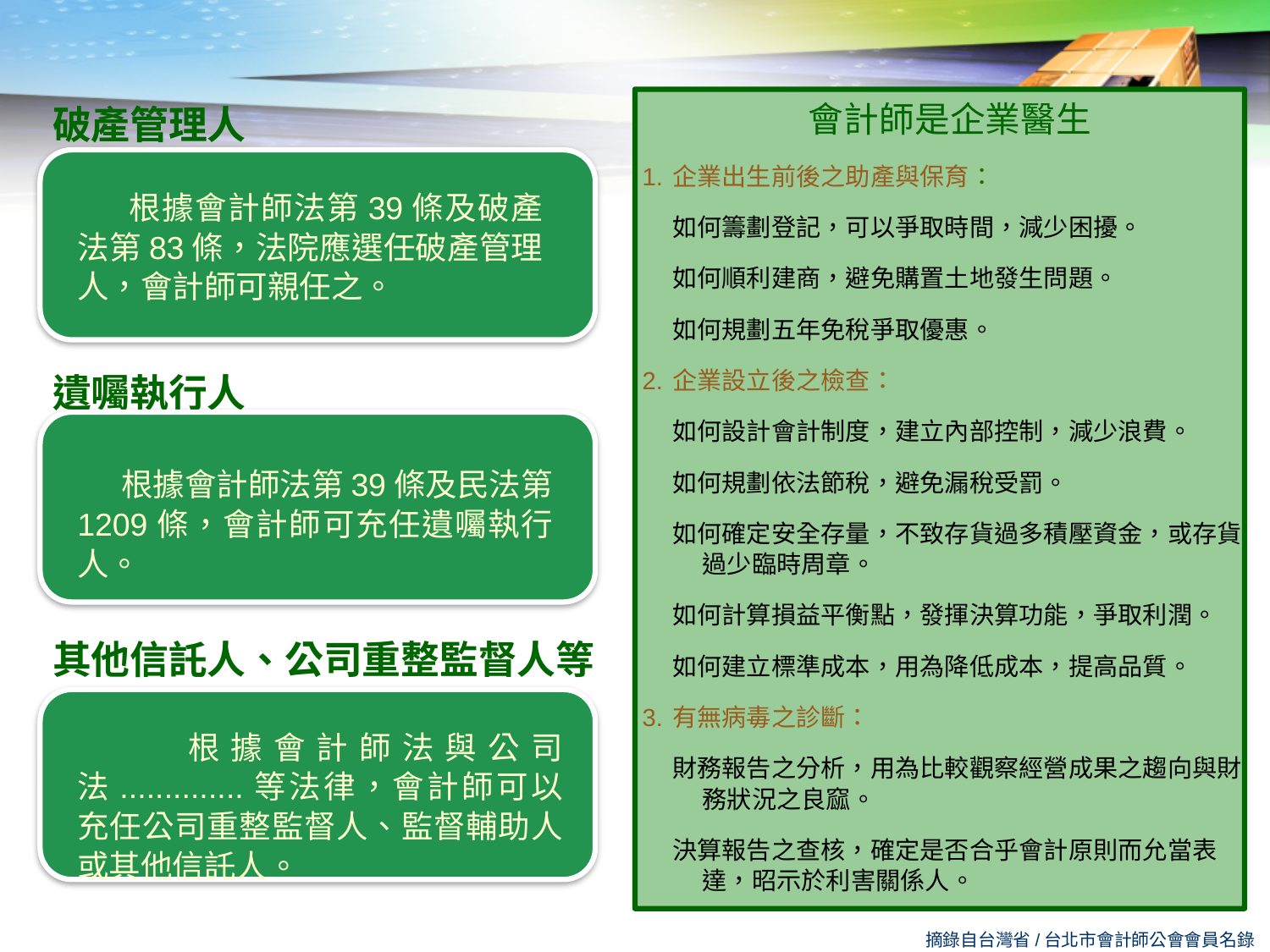

會計師是企業醫生
企業出生前後之助產與保育：
如何籌劃登記，可以爭取時間，減少困擾。
如何順利建商，避免購置土地發生問題。
如何規劃五年免稅爭取優惠。
企業設立後之檢查：
如何設計會計制度，建立內部控制，減少浪費。
如何規劃依法節稅，避免漏稅受罰。
如何確定安全存量，不致存貨過多積壓資金，或存貨過少臨時周章。
如何計算損益平衡點，發揮決算功能，爭取利潤。
如何建立標準成本，用為降低成本，提高品質。
有無病毒之診斷：
財務報告之分析，用為比較觀察經營成果之趨向與財務狀況之良窳。
決算報告之查核，確定是否合乎會計原則而允當表達，昭示於利害關係人。

破產管理人

     根據會計師法第39條及破產法第83條，法院應選任破產管理人，會計師可親任之。
遺囑執行人

     根據會計師法第39條及民法第1209條，會計師可充任遺囑執行人。
其他信託人、公司重整監督人等

     根據會計師法與公司法..............等法律，會計師可以充任公司重整監督人、監督輔助人或其他信託人。
摘錄自台灣省/台北市會計師公會會員名錄